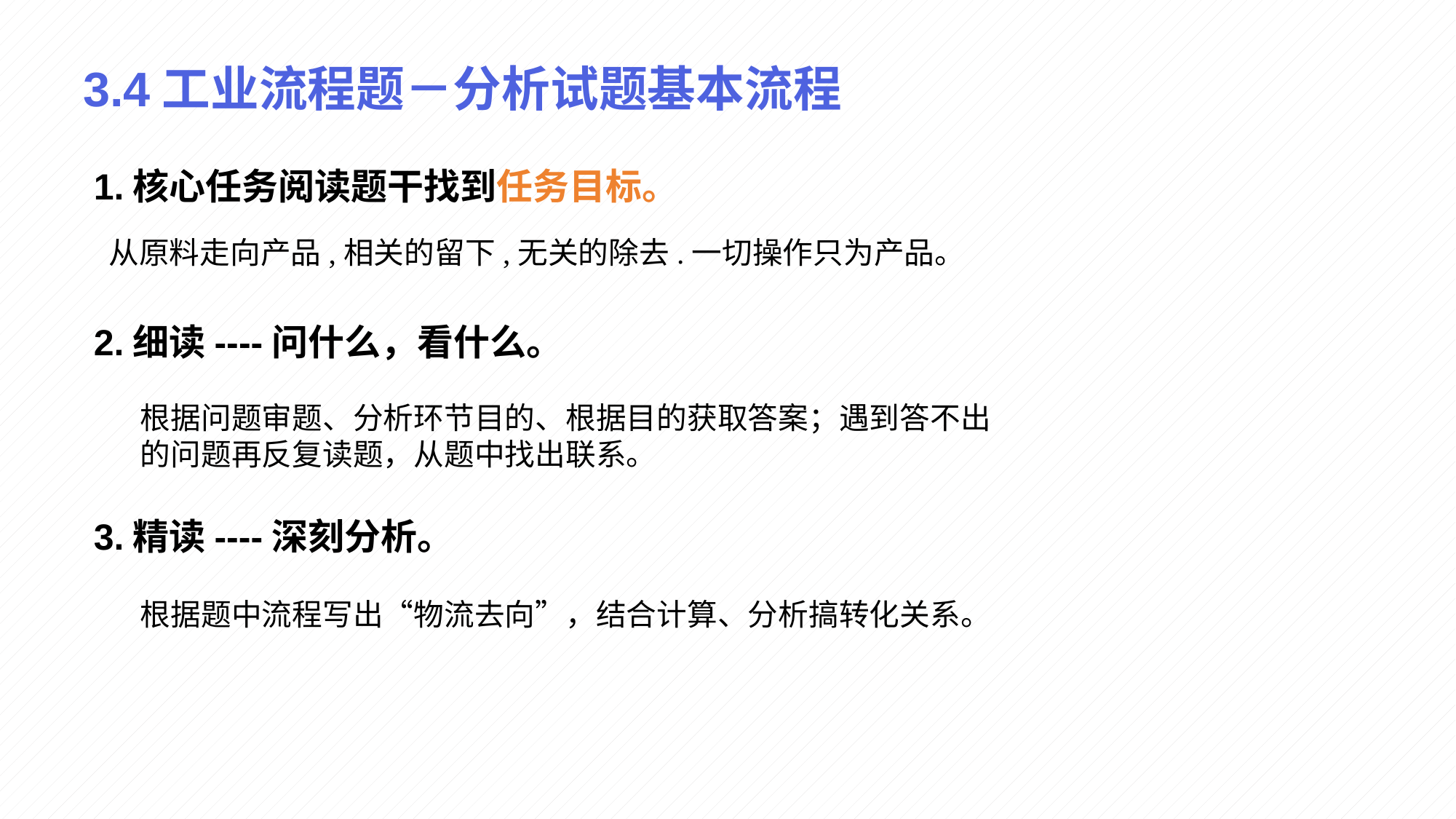

3.4工业流程题－分析试题基本流程
1.核心任务阅读题干找到任务目标。
从原料走向产品,相关的留下,无关的除去.一切操作只为产品。
2.细读----问什么，看什么。
根据问题审题、分析环节目的、根据目的获取答案；遇到答不出的问题再反复读题，从题中找出联系。
3.精读----深刻分析。
根据题中流程写出“物流去向”，结合计算、分析搞转化关系。